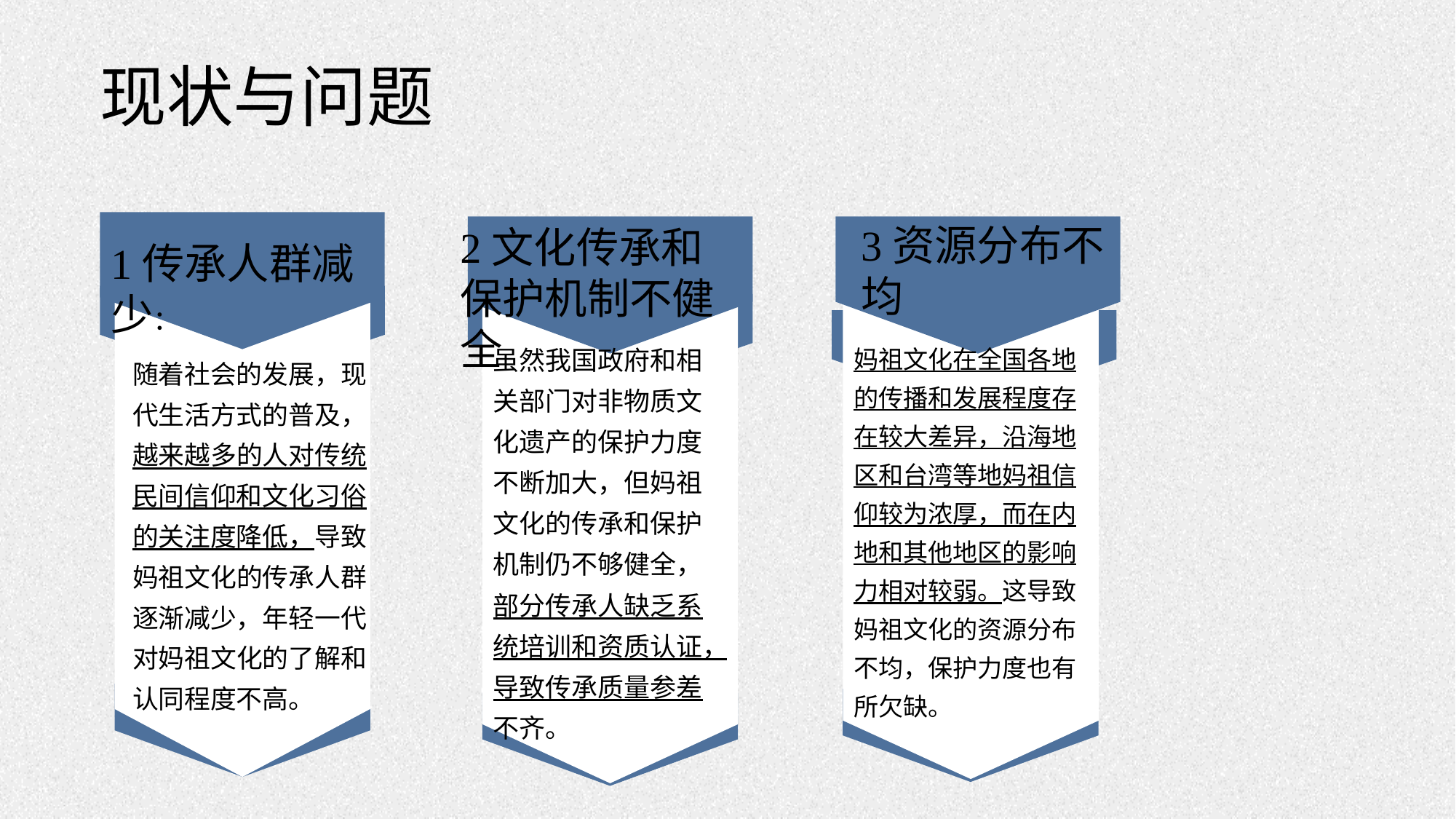

# 现状与问题

3资源分布不均

2文化传承和保护机制不健全

1传承人群减少：

虽然我国政府和相关部门对非物质文化遗产的保护力度不断加大，但妈祖文化的传承和保护机制仍不够健全，部分传承人缺乏系统培训和资质认证，导致传承质量参差不齐。
妈祖文化在全国各地的传播和发展程度存在较大差异，沿海地区和台湾等地妈祖信仰较为浓厚，而在内地和其他地区的影响力相对较弱。这导致妈祖文化的资源分布不均，保护力度也有所欠缺。
随着社会的发展，现代生活方式的普及，越来越多的人对传统民间信仰和文化习俗的关注度降低，导致妈祖文化的传承人群逐渐减少，年轻一代对妈祖文化的了解和认同程度不高。